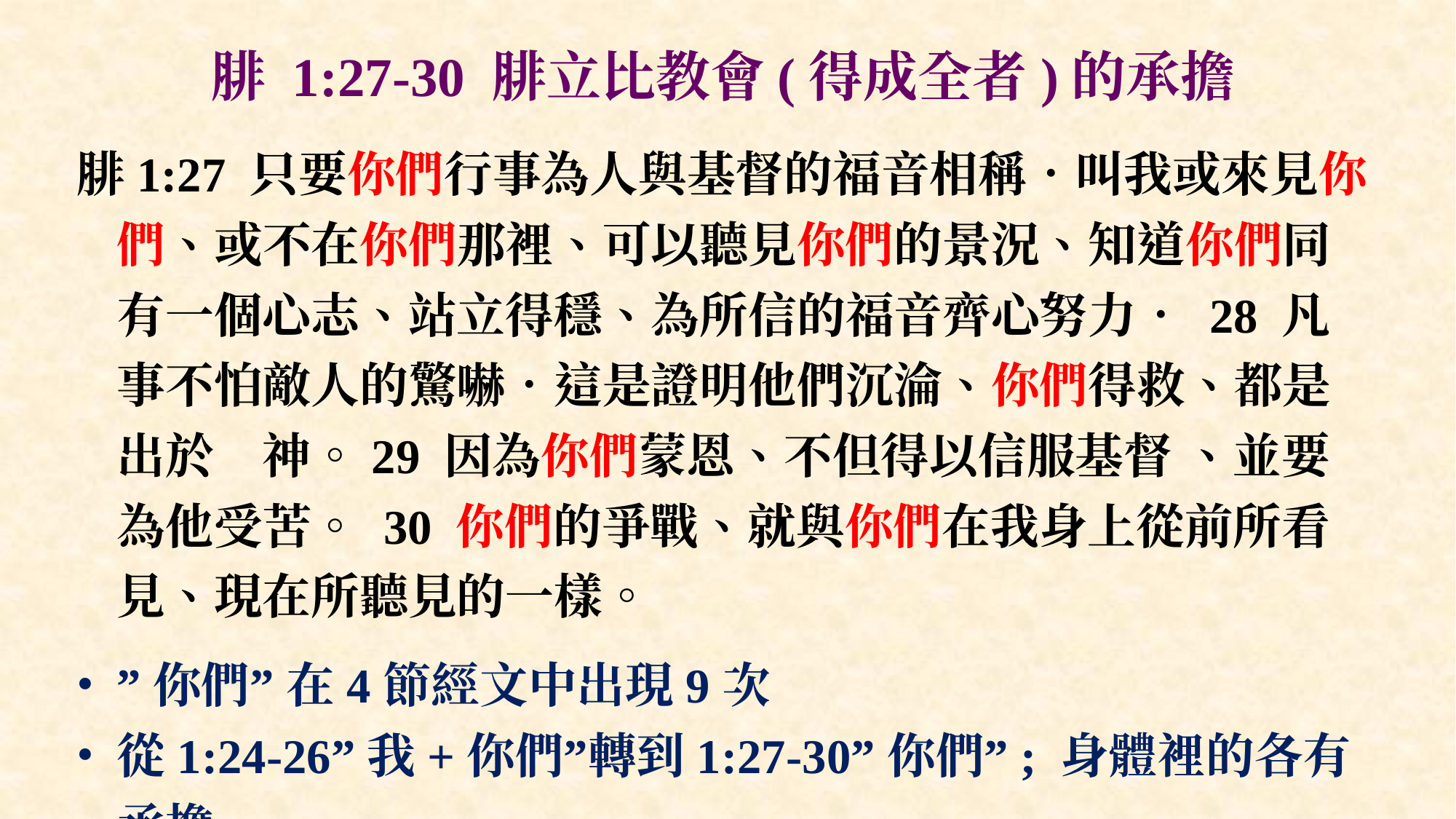

# 腓 1:27-30 腓立比教會(得成全者)的承擔
腓1:27 只要你們行事為人與基督的福音相稱．叫我或來見你們、或不在你們那裡、可以聽見你們的景況、知道你們同有一個心志、站立得穩、為所信的福音齊心努力． 28 凡事不怕敵人的驚嚇．這是證明他們沉淪、你們得救、都是出於　神。29 因為你們蒙恩、不但得以信服基督 、並要為他受苦。 30 你們的爭戰、就與你們在我身上從前所看見、現在所聽見的一樣。
”你們” 在4節經文中出現9次
從1:24-26”我+你們”轉到1:27-30”你們”; 身體裡的各有承擔